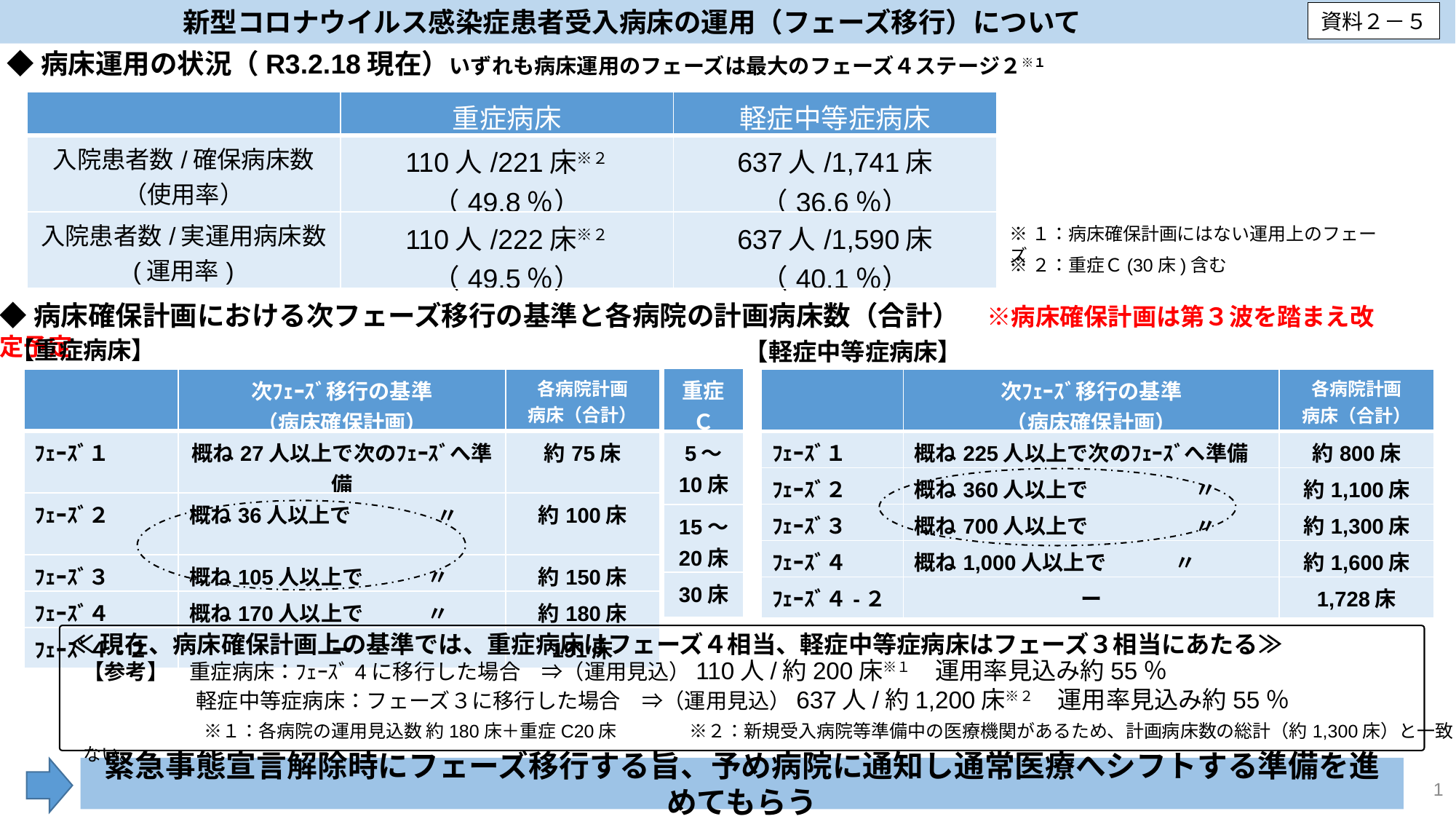

新型コロナウイルス感染症患者受入病床の運用（フェーズ移行）について
資料２－５
◆病床運用の状況（R3.2.18現在）いずれも病床運用のフェーズは最大のフェーズ４ステージ２※１
|  | 重症病床 | 軽症中等症病床 |
| --- | --- | --- |
| 入院患者数/確保病床数 （使用率） | 110人/221床※２ （49.8％） | 637人/1,741床 （36.6％） |
| 入院患者数/実運用病床数 (運用率) | 110人/222床※２ （49.5％） | 637人/1,590床 （40.1％） |
※１：病床確保計画にはない運用上のフェーズ
※２：重症Ｃ(30床)含む
◆病床確保計画における次フェーズ移行の基準と各病院の計画病床数（合計）　※病床確保計画は第３波を踏まえ改定予定
【重症病床】
【軽症中等症病床】
| 重症Ｃ |
| --- |
| 5～ 10床 |
| 15～ 20床 |
| 30床 |
|  | 次ﾌｪｰｽﾞ移行の基準 （病床確保計画） | 各病院計画 病床（合計） |
| --- | --- | --- |
| ﾌｪｰｽﾞ１ | 概ね27人以上で次のﾌｪｰｽﾞへ準備 | 約75床 |
| ﾌｪｰｽﾞ２ | 概ね36人以上で　　　　〃 | 約100床 |
| ﾌｪｰｽﾞ３ | 概ね105人以上で　　　〃 | 約150床 |
| ﾌｪｰｽﾞ４ | 概ね170人以上で　　　〃 | 約180床 |
| ﾌｪｰｽﾞ４-２ | ー | 191床 |
|  | 次ﾌｪｰｽﾞ移行の基準 （病床確保計画） | 各病院計画 病床（合計） |
| --- | --- | --- |
| ﾌｪｰｽﾞ１ | 概ね225人以上で次のﾌｪｰｽﾞへ準備 | 約800床 |
| ﾌｪｰｽﾞ２ | 概ね360人以上で　　　　　〃 | 約1,100床 |
| ﾌｪｰｽﾞ３ | 概ね700人以上で　　　　　〃 | 約1,300床 |
| ﾌｪｰｽﾞ４ | 概ね1,000人以上で　　　 〃 | 約1,600床 |
| ﾌｪｰｽﾞ４-２ | ー | 1,728床 |

≪現在、病床確保計画上の基準では、重症病床はフェーズ４相当、軽症中等症病床はフェーズ３相当にあたる≫

【参考】　重症病床：ﾌｪｰｽﾞ4に移行した場合　⇒（運用見込）110人/約200床※１　運用率見込み約55％
　　　　　　 軽症中等症病床：フェーズ３に移行した場合　⇒（運用見込）637人/約1,200床※２　運用率見込み約55％
　　　　　※１：各病院の運用見込数 約180床＋重症C20床　　　　※２：新規受入病院等準備中の医療機関があるため、計画病床数の総計（約1,300床）と一致しない。

緊急事態宣言解除時にフェーズ移行する旨、予め病院に通知し通常医療へシフトする準備を進めてもらう

1